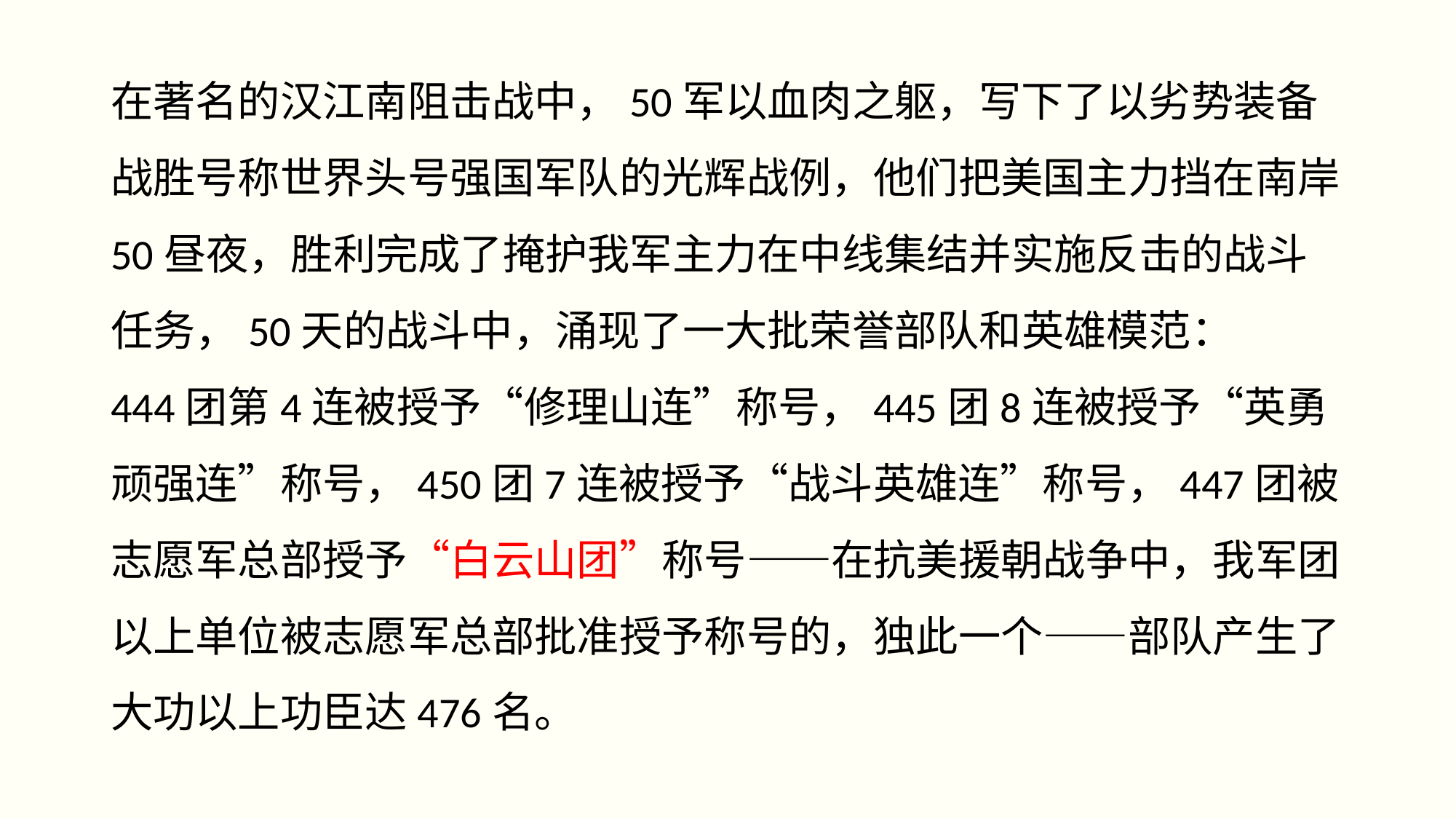

# 在著名的汉江南阻击战中，50军以血肉之躯，写下了以劣势装备战胜号称世界头号强国军队的光辉战例，他们把美国主力挡在南岸50昼夜，胜利完成了掩护我军主力在中线集结并实施反击的战斗任务，50天的战斗中，涌现了一大批荣誉部队和英雄模范： 444团第4连被授予“修理山连”称号，445团8连被授予“英勇顽强连”称号，450团7连被授予“战斗英雄连”称号，447团被志愿军总部授予“白云山团”称号——在抗美援朝战争中，我军团以上单位被志愿军总部批准授予称号的，独此一个——部队产生了大功以上功臣达476名。